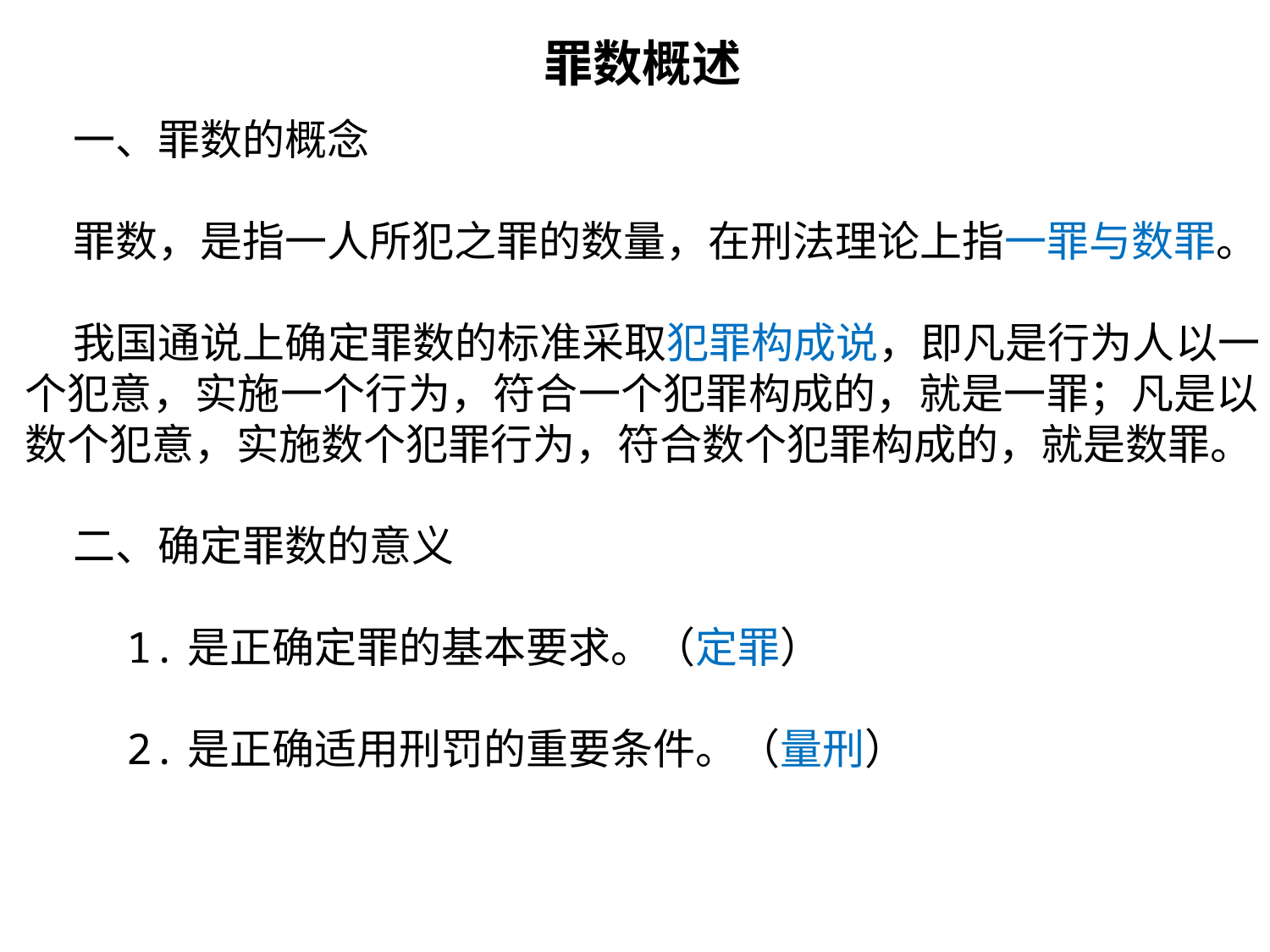

罪数概述

    一、罪数的概念

    罪数，是指一人所犯之罪的数量，在刑法理论上指一罪与数罪。

    我国通说上确定罪数的标准采取犯罪构成说，即凡是行为人以一个犯意，实施一个行为，符合一个犯罪构成的，就是一罪；凡是以数个犯意，实施数个犯罪行为，符合数个犯罪构成的，就是数罪。

    二、确定罪数的意义

    1.是正确定罪的基本要求。（定罪）

    2.是正确适用刑罚的重要条件。（量刑）